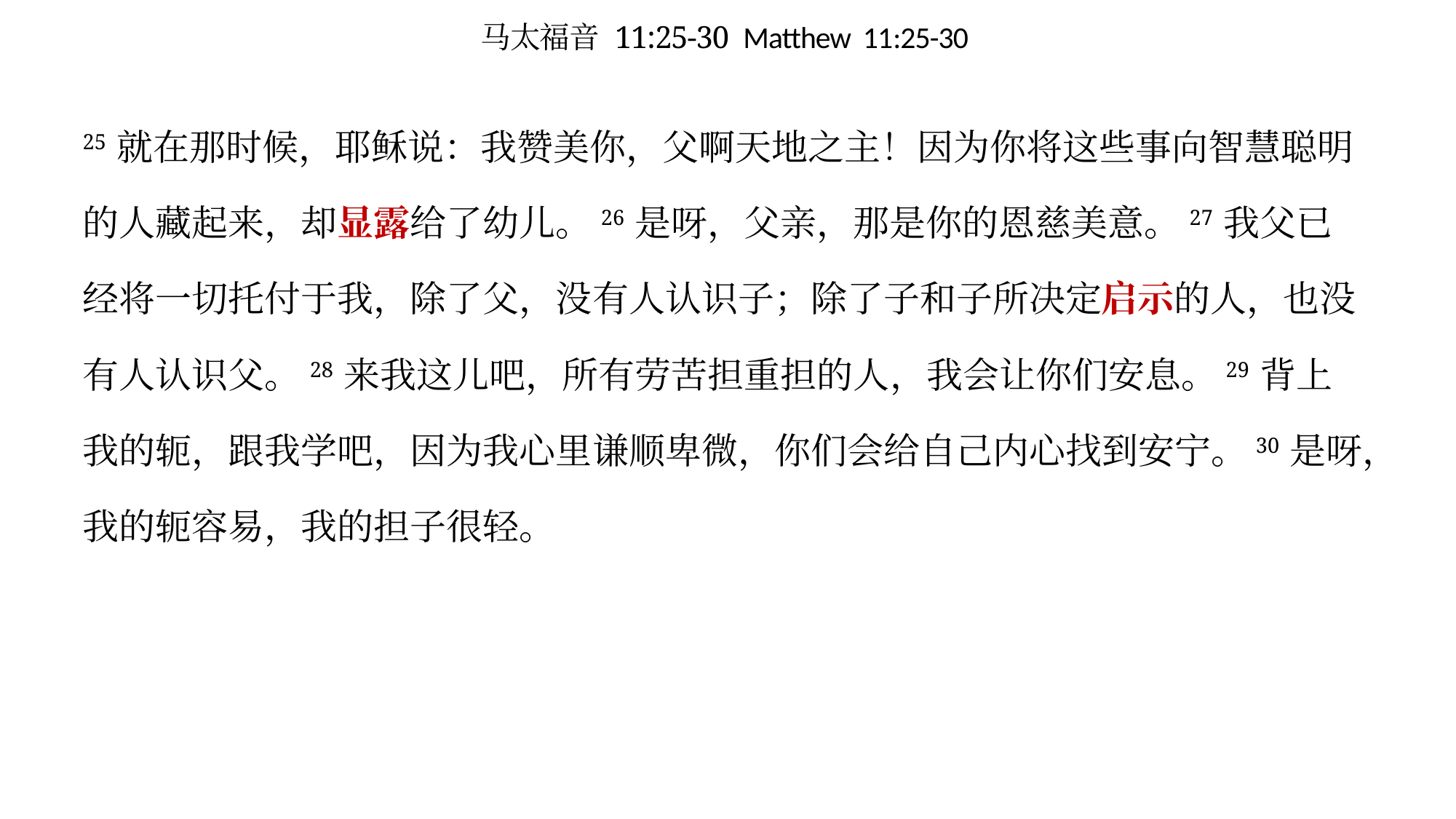

# 马太福音 11:25-30  Matthew  11:25-30
25 就在那时候，耶稣说：我赞美你，父啊天地之主！因为你将这些事向智慧聪明的人藏起来，却显露给了幼儿。26 是呀，父亲，那是你的恩慈美意。27 我父已经将一切托付于我，除了父，没有人认识子；除了子和子所决定启示的人，也没有人认识父。28 来我这儿吧，所有劳苦担重担的人，我会让你们安息。29 背上我的轭，跟我学吧，因为我心里谦顺卑微，你们会给自己内心找到安宁。30 是呀，我的轭容易，我的担子很轻。